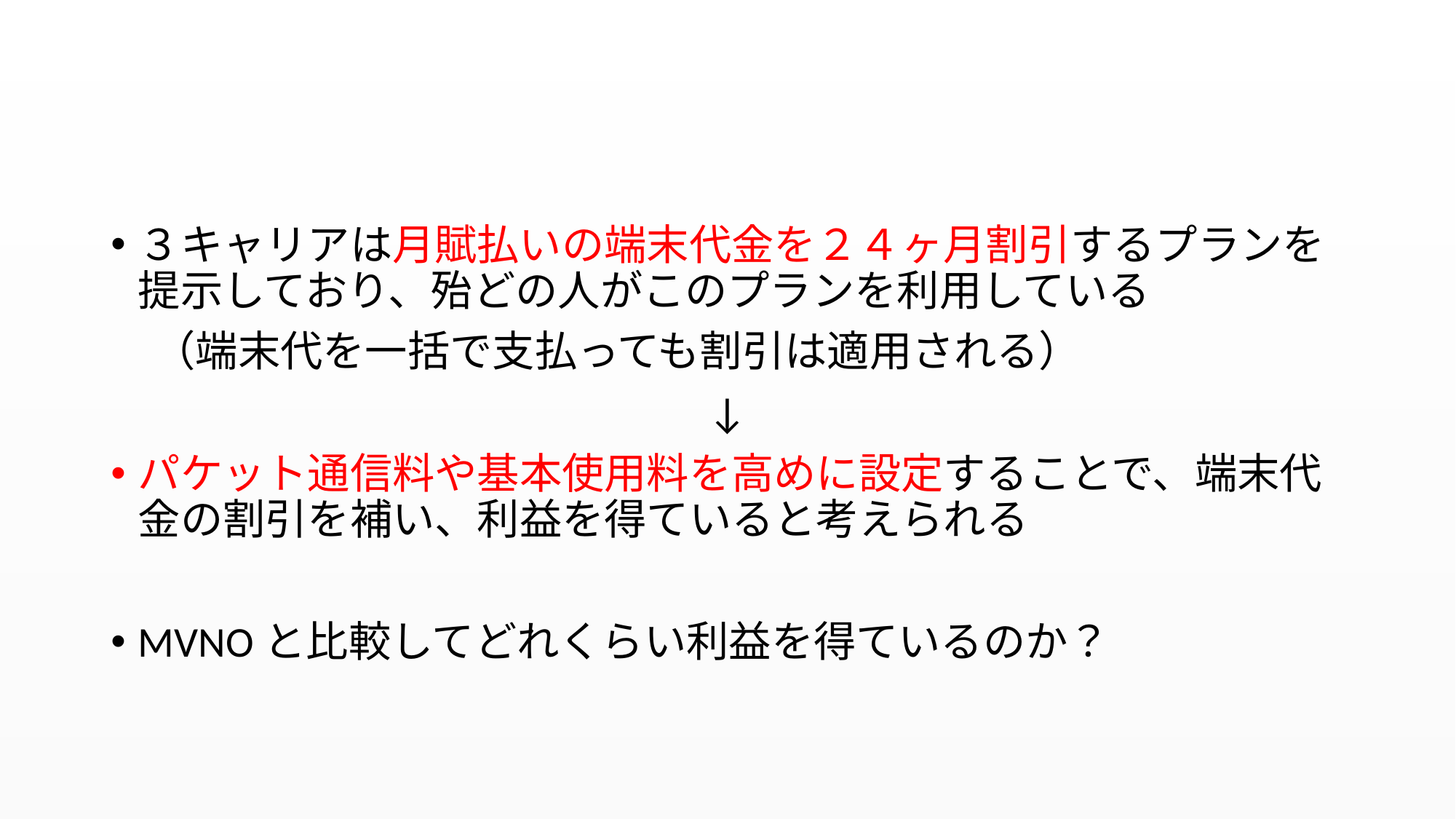

#
３キャリアは月賦払いの端末代金を２４ヶ月割引するプランを提示しており、殆どの人がこのプランを利用している
　（端末代を一括で支払っても割引は適用される）
↓
パケット通信料や基本使用料を高めに設定することで、端末代金の割引を補い、利益を得ていると考えられる

MVNOと比較してどれくらい利益を得ているのか？